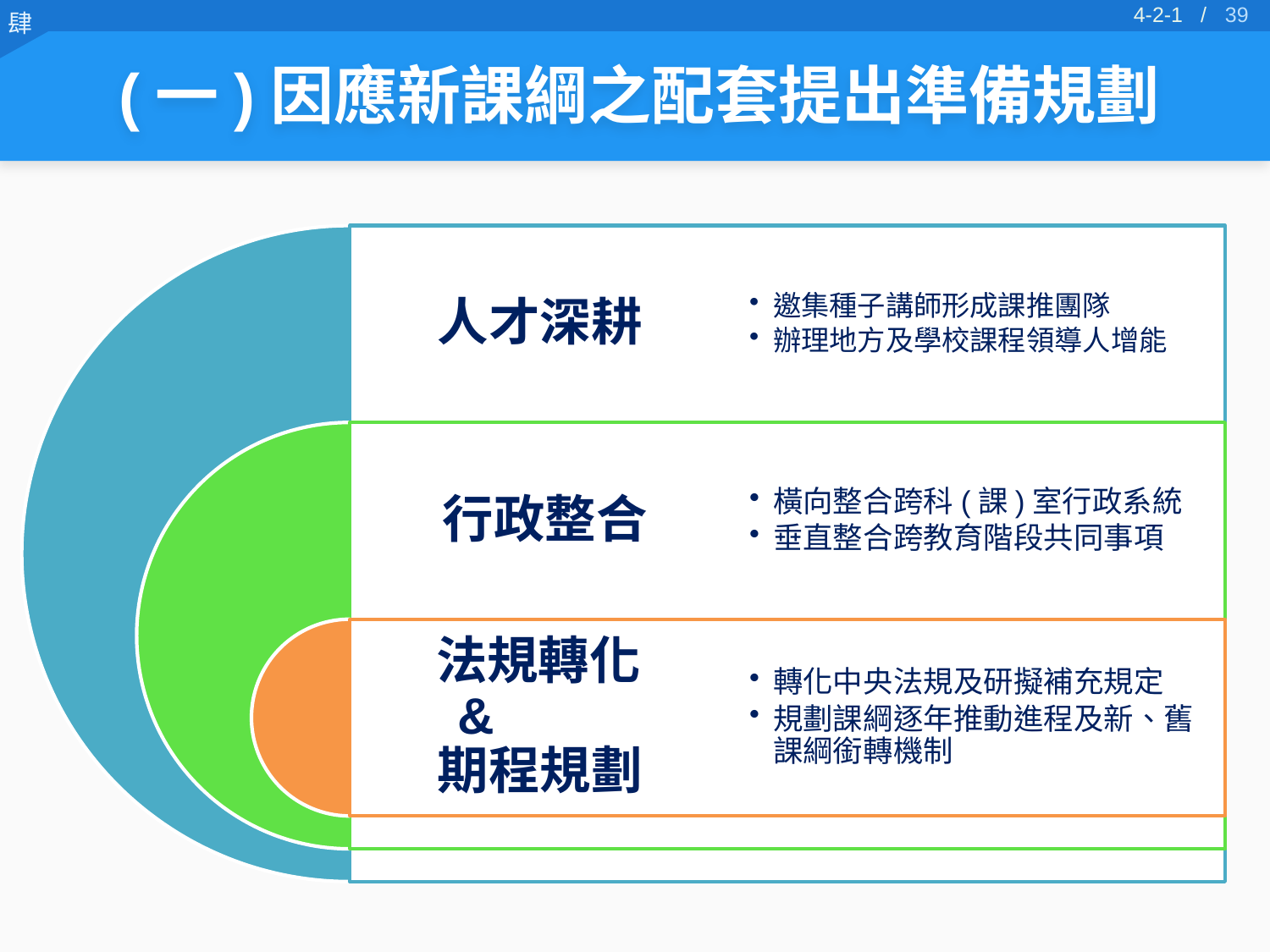

39
4-2-1   /
(一)因應新課綱之配套提出準備規劃

人才深耕
邀集種子講師形成課推團隊
辦理地方及學校課程領導人增能

行政整合
橫向整合跨科(課)室行政系統
垂直整合跨教育階段共同事項

法規轉化&          期程規劃
轉化中央法規及研擬補充規定
規劃課綱逐年推動進程及新、舊課綱銜轉機制